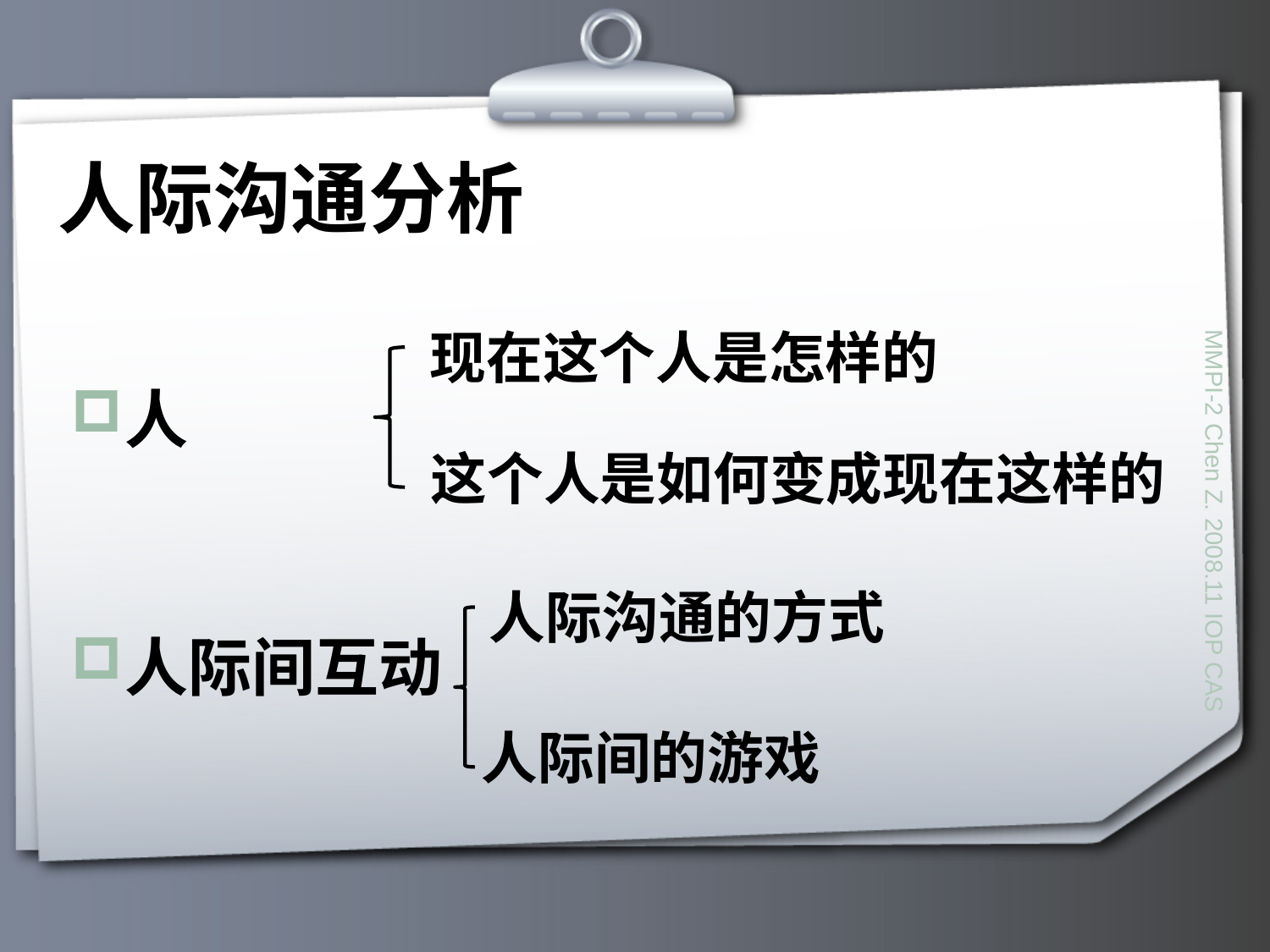

# 人际沟通分析

人

人际间互动
现在这个人是怎样的

这个人是如何变成现在这样的
人际沟通的方式

人际间的游戏